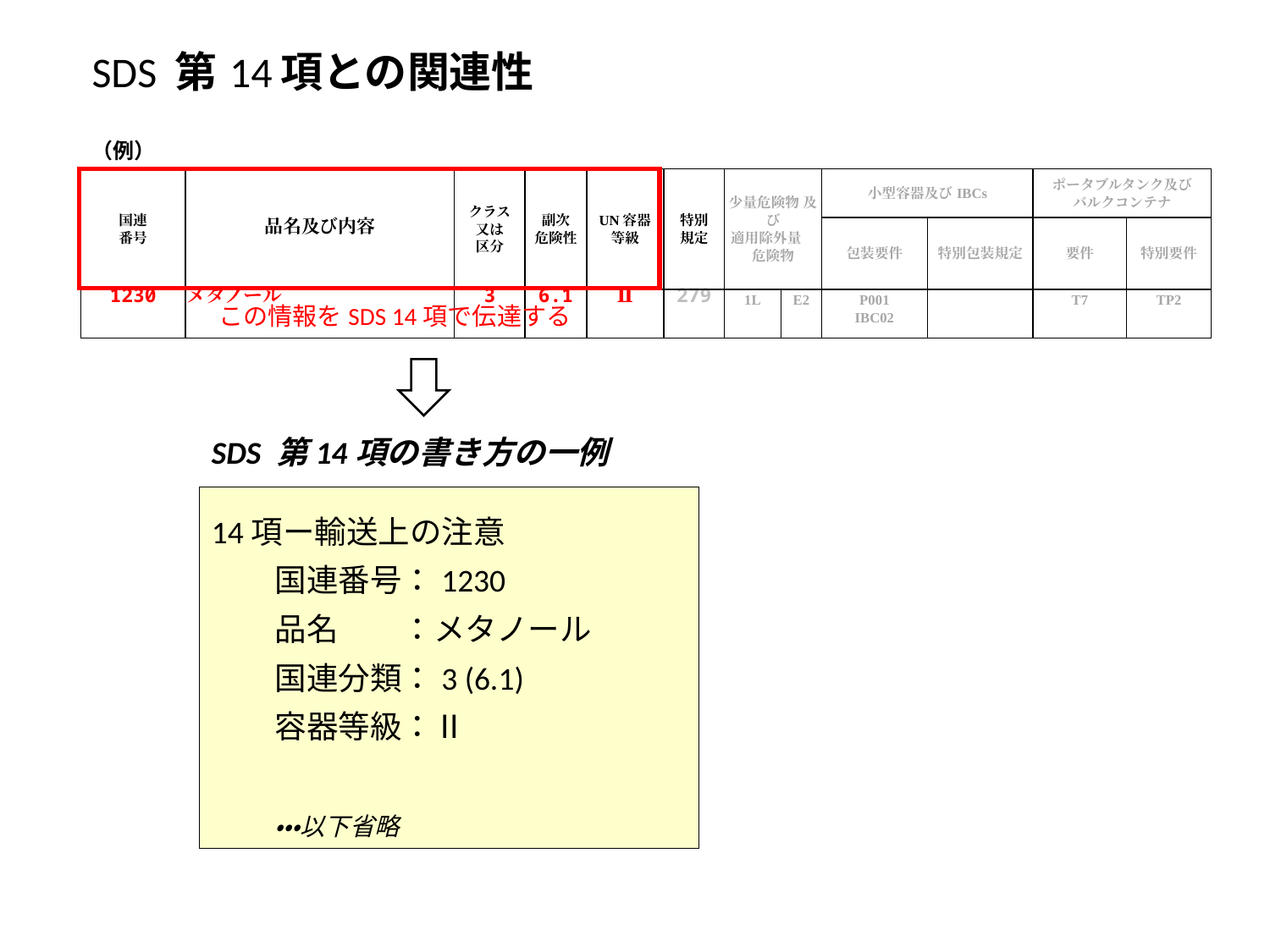

SDS 第14項との関連性

（例）

| 国連 番号 | 品名及び内容 | クラス 又は 区分 | 副次 危険性 | UN容器 等級 | 特別 規定 | 少量危険物 及び 適用除外量　危険物 |  | 小型容器及びIBCs |  | ポータブルタンク及び バルクコンテナ |  |
| --- | --- | --- | --- | --- | --- | --- | --- | --- | --- | --- | --- |
|  |  |  |  |  |  |  |  | 包装要件 | 特別包装規定 | 要件 | 特別要件 |
| 1230 | メタノール | 3 | 6.1 | Ⅱ | 279 | 1L | E2 | P001 IBC02 |  | T7 | TP2 |
この情報をSDS 14項で伝達する

SDS 第14項の書き方の一例
14項ー輸送上の注意
　　国連番号：1230
　　品名　　：メタノール
　　国連分類：3 (6.1)
　　容器等級：Ⅱ

　　・・・以下省略